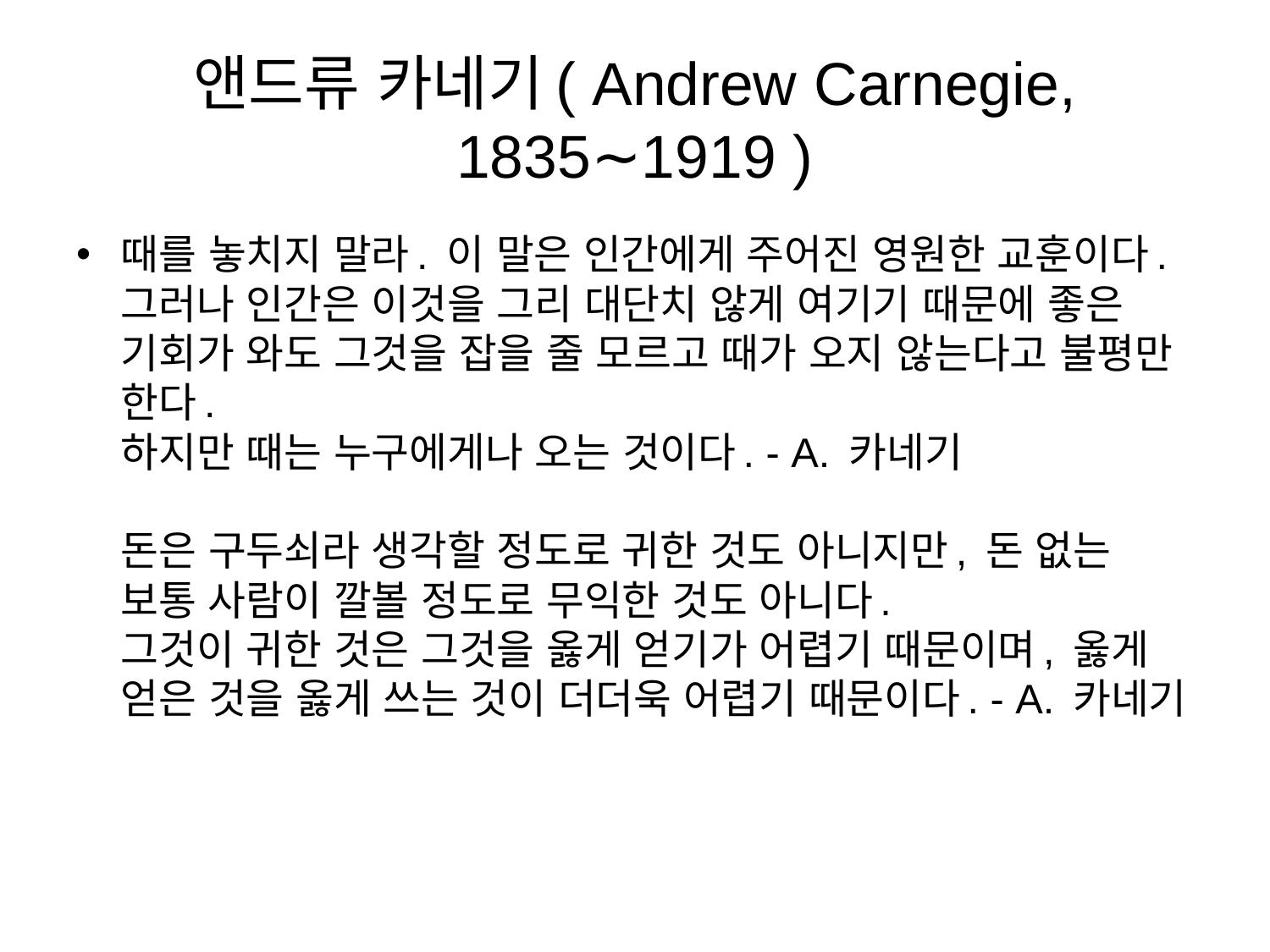

# 앤드류 카네기( Andrew Carnegie, 1835∼1919 )
때를 놓치지 말라. 이 말은 인간에게 주어진 영원한 교훈이다.
그러나 인간은 이것을 그리 대단치 않게 여기기 때문에 좋은 기회가 와도 그것을 잡을 줄 모르고 때가 오지 않는다고 불평만 한다.
하지만 때는 누구에게나 오는 것이다. - A. 카네기
돈은 구두쇠라 생각할 정도로 귀한 것도 아니지만, 돈 없는 보통 사람이 깔볼 정도로 무익한 것도 아니다.
그것이 귀한 것은 그것을 옳게 얻기가 어렵기 때문이며, 옳게 얻은 것을 옳게 쓰는 것이 더더욱 어렵기 때문이다. - A. 카네기